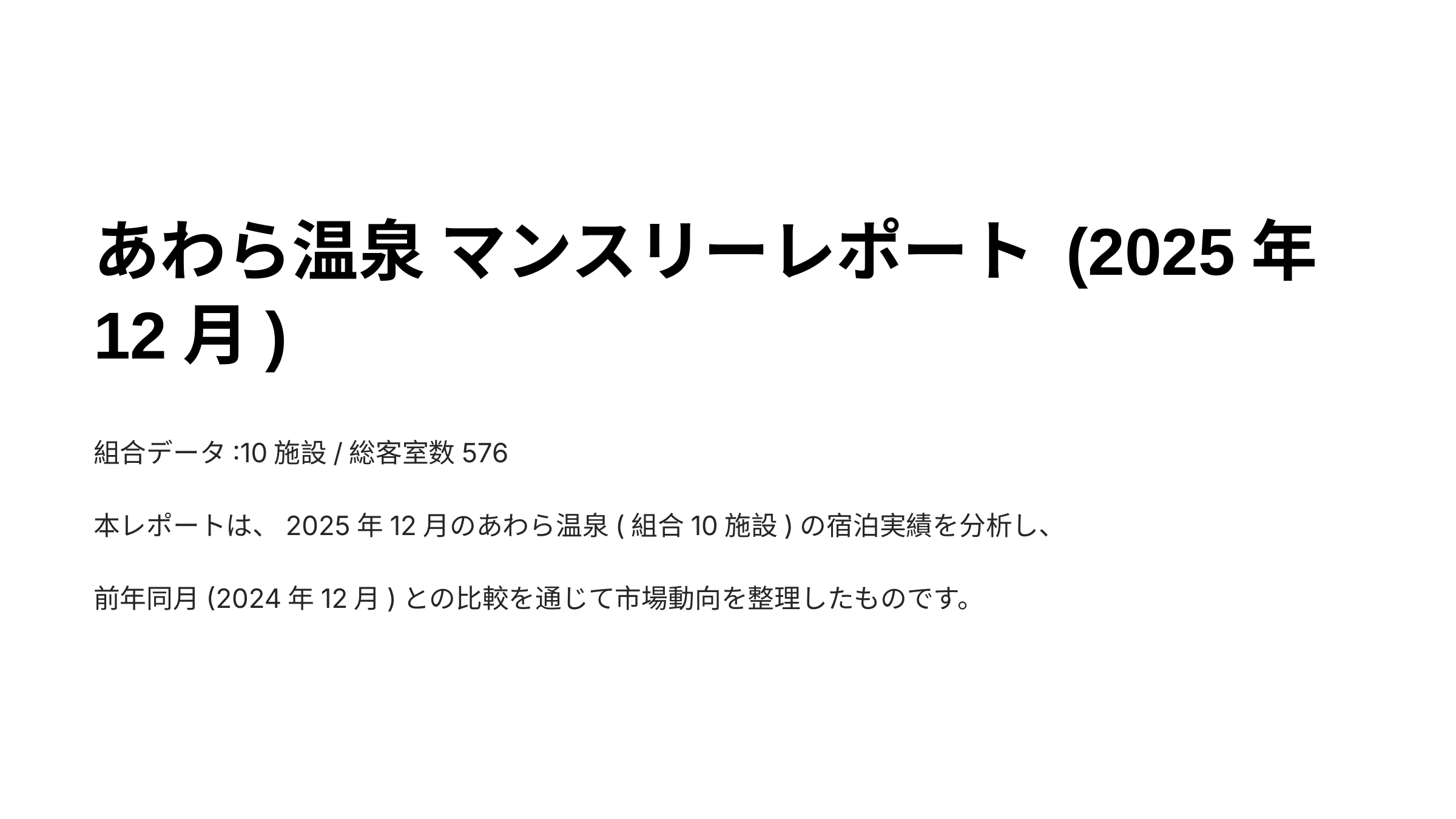

あわら温泉 マンスリーレポート (2025年12月)
組合データ:10施設/総客室数576
本レポートは、2025年12月のあわら温泉(組合10施設)の宿泊実績を分析し、
前年同月(2024年12月)との比較を通じて市場動向を整理したものです。